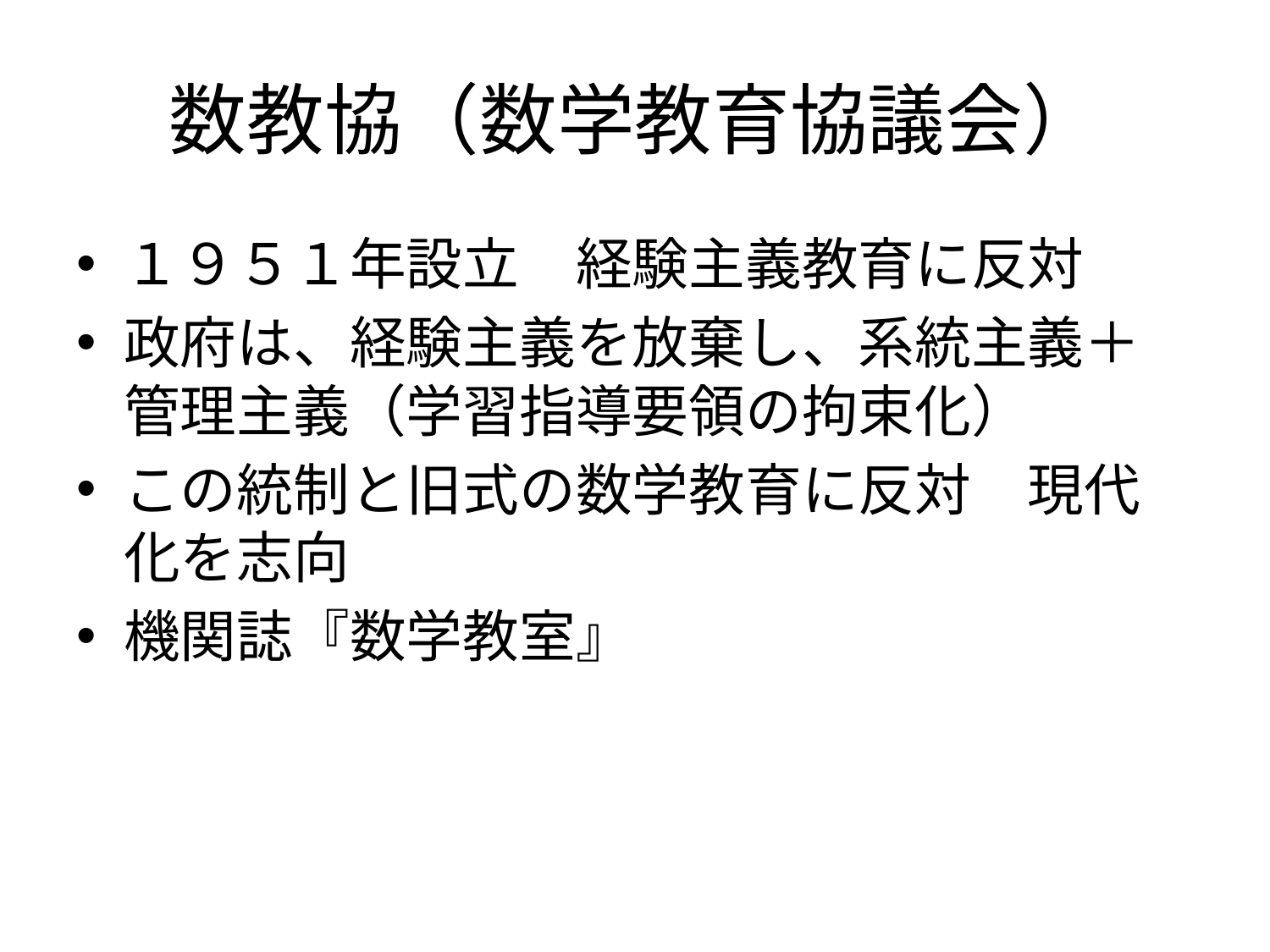

# 数教協（数学教育協議会）
１９５１年設立　経験主義教育に反対
政府は、経験主義を放棄し、系統主義＋管理主義（学習指導要領の拘束化）
この統制と旧式の数学教育に反対　現代化を志向
機関誌『数学教室』